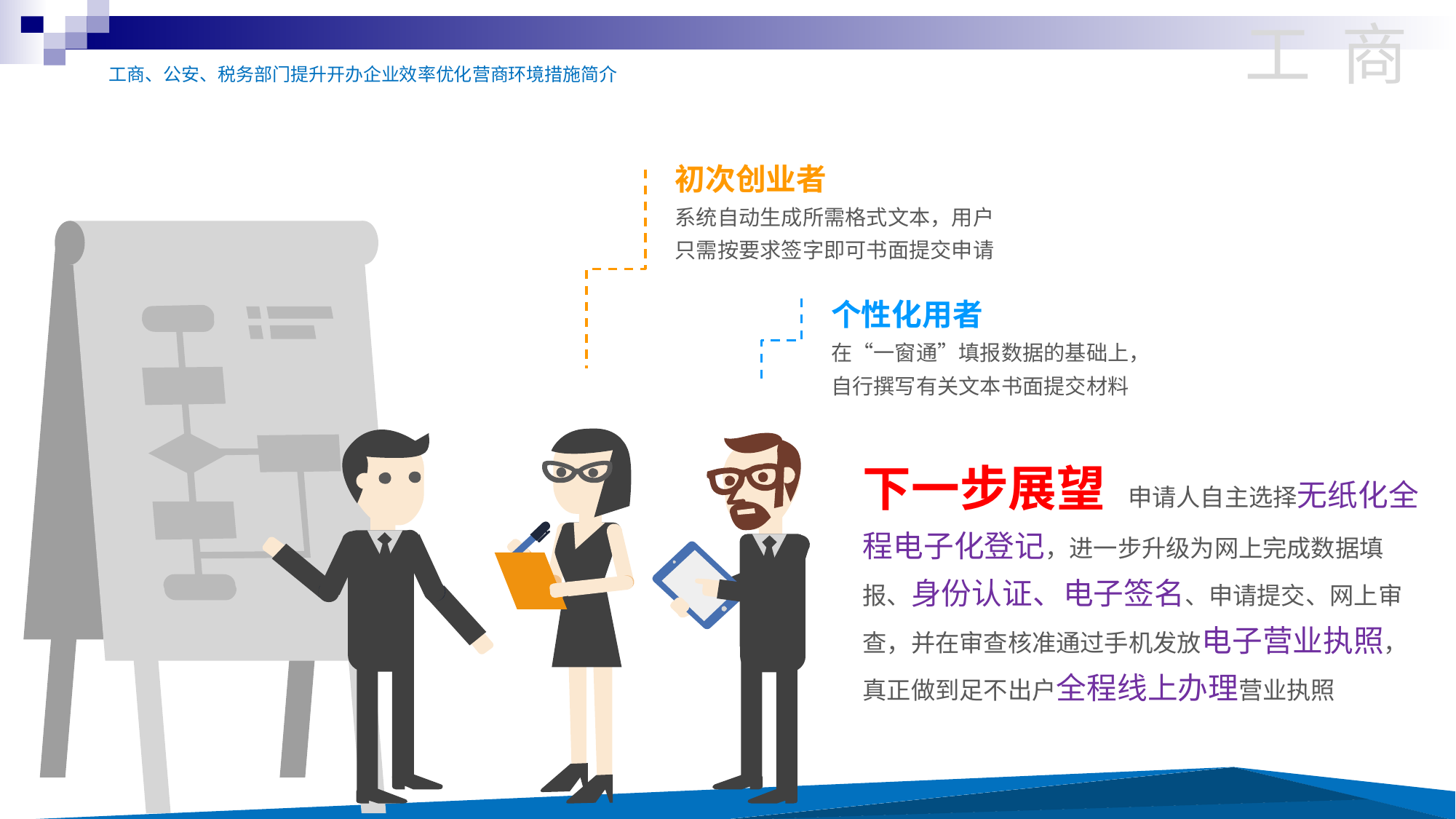

工  商
工商、公安、税务部门提升开办企业效率优化营商环境措施简介
初次创业者
系统自动生成所需格式文本，用户只需按要求签字即可书面提交申请

个性化用者
在“一窗通”填报数据的基础上，自行撰写有关文本书面提交材料

下一步展望  申请人自主选择无纸化全程电子化登记，进一步升级为网上完成数据填报、身份认证、电子签名、申请提交、网上审查，并在审查核准通过手机发放电子营业执照，真正做到足不出户全程线上办理营业执照